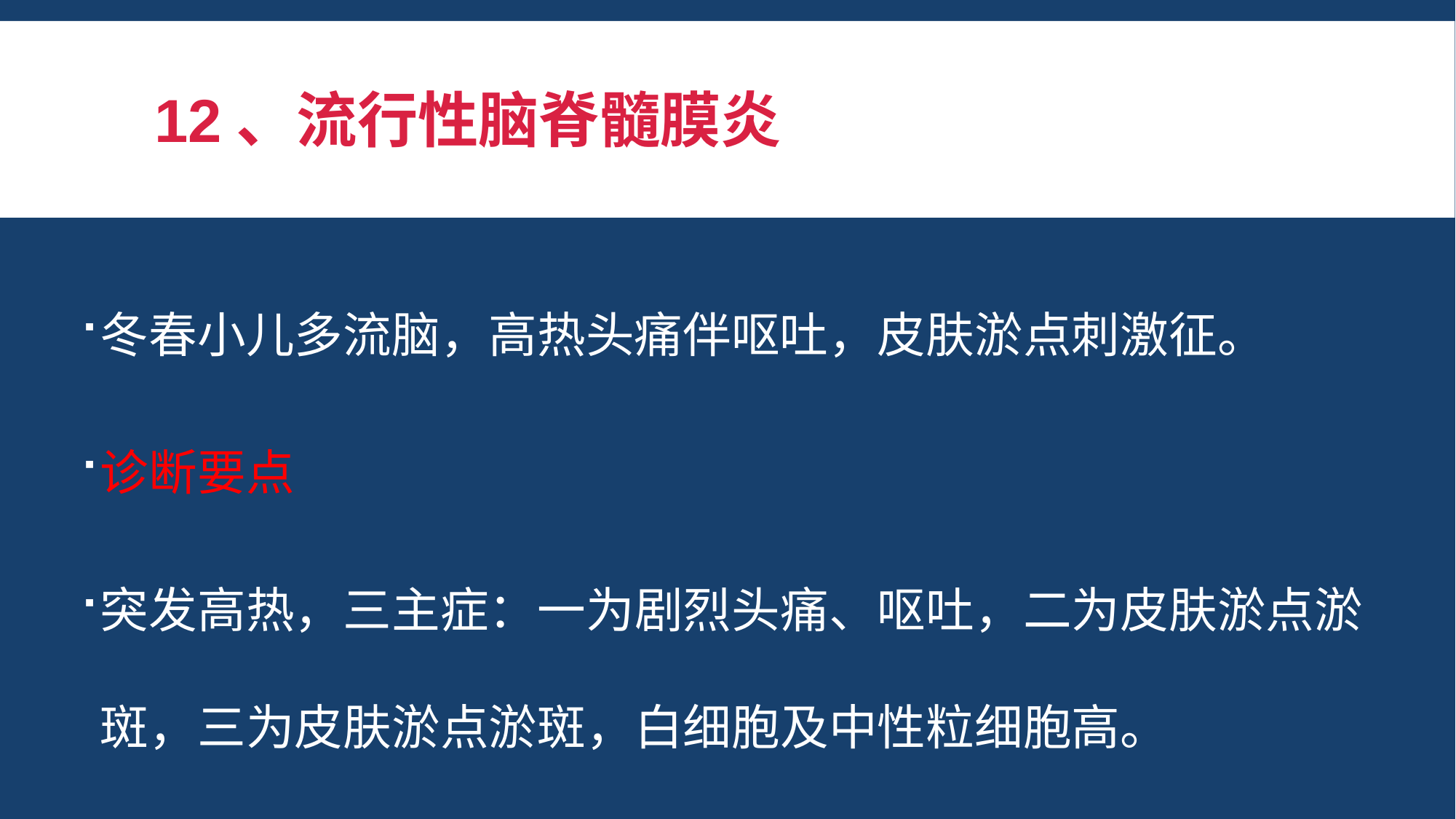

# 12、流行性脑脊髓膜炎
冬春小儿多流脑，高热头痛伴呕吐，皮肤淤点刺激征。
诊断要点
突发高热，三主症：一为剧烈头痛、呕吐，二为皮肤淤点淤斑，三为皮肤淤点淤斑，白细胞及中性粒细胞高。